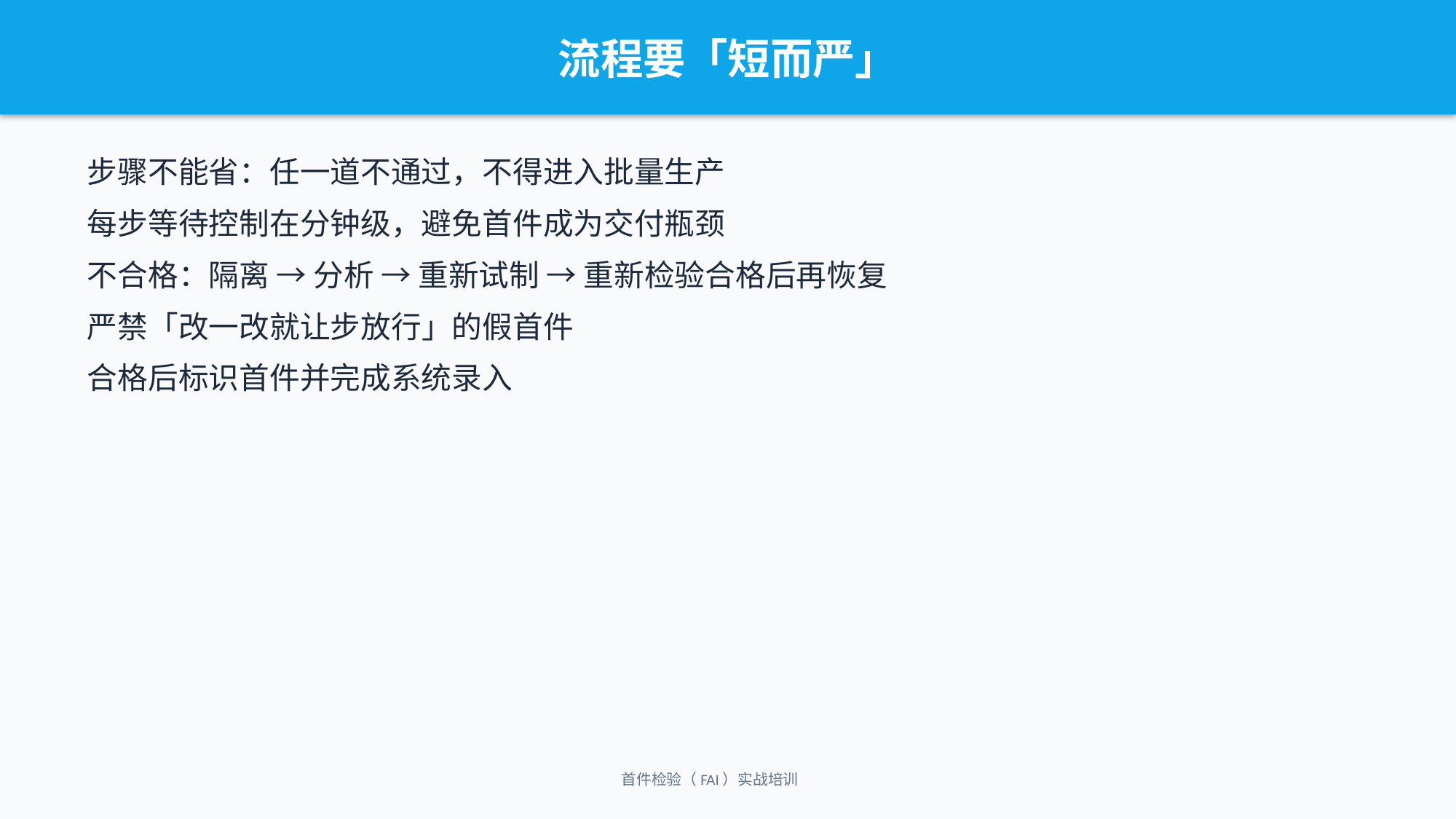

流程要「短而严」
步骤不能省：任一道不通过，不得进入批量生产
每步等待控制在分钟级，避免首件成为交付瓶颈
不合格：隔离 → 分析 → 重新试制 → 重新检验合格后再恢复
严禁「改一改就让步放行」的假首件
合格后标识首件并完成系统录入
首件检验（FAI）实战培训